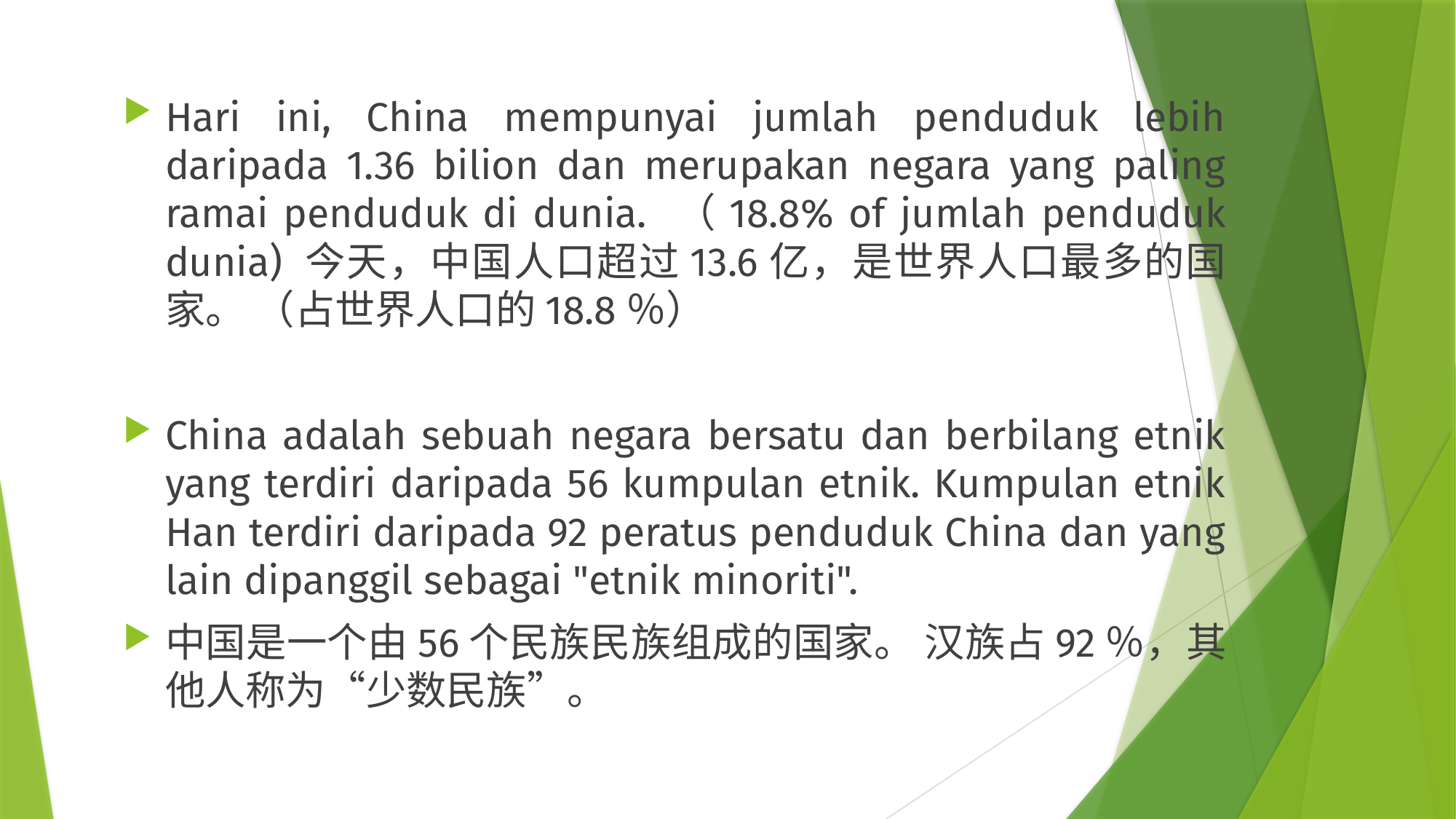

#
Hari ini, China mempunyai jumlah penduduk lebih daripada 1.36 bilion dan merupakan negara yang paling ramai penduduk di dunia. （18.8% of jumlah penduduk dunia) 今天，中国人口超过13.6亿，是世界人口最多的国家。 （占世界人口的18.8％）

China adalah sebuah negara bersatu dan berbilang etnik yang terdiri daripada 56 kumpulan etnik. Kumpulan etnik Han terdiri daripada 92 peratus penduduk China dan yang lain dipanggil sebagai "etnik minoriti".
中国是一个由56个民族民族组成的国家。 汉族占92％，其他人称为“少数民族”。